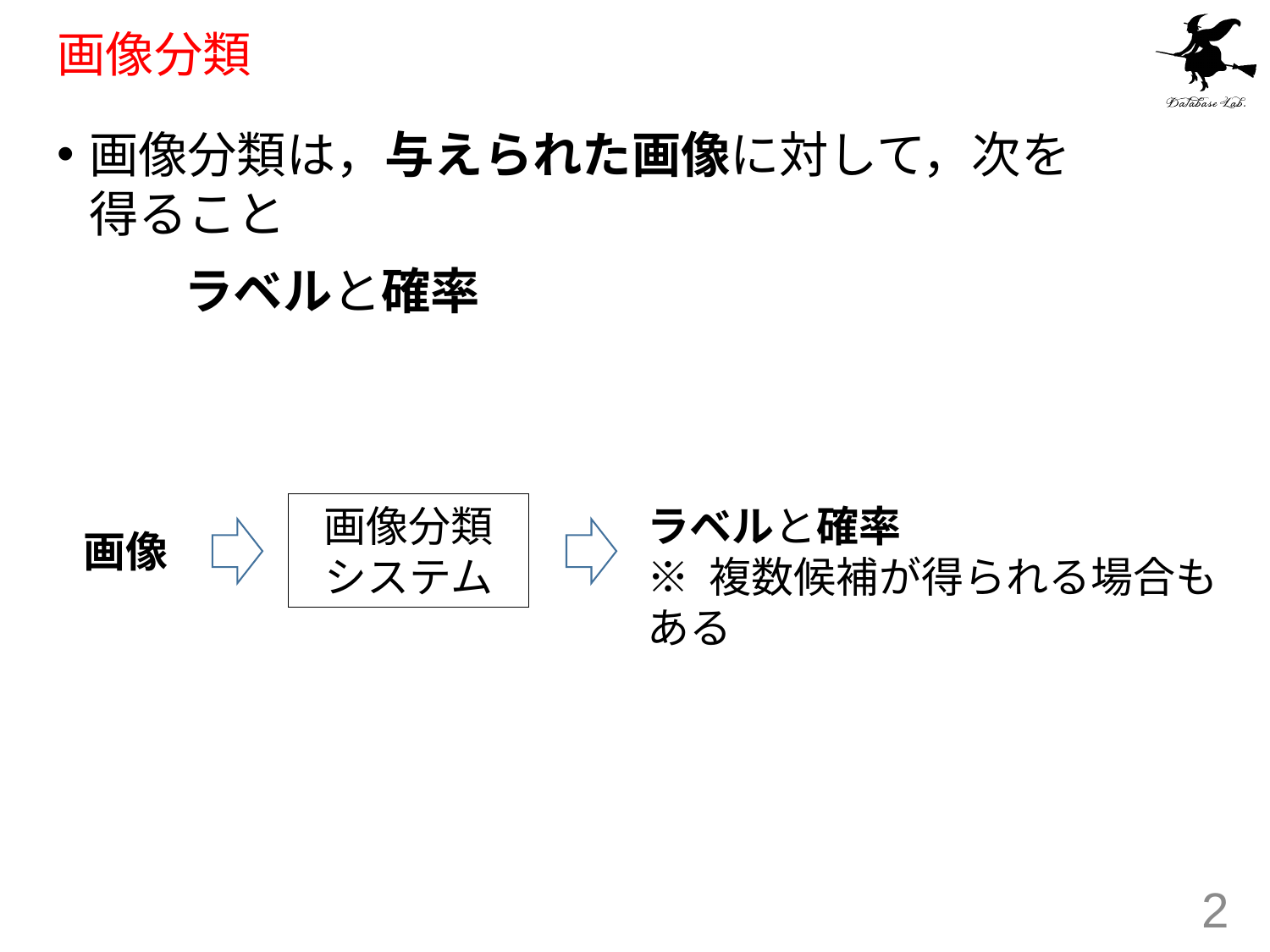

# 画像分類
画像分類は，与えられた画像に対して，次を得ること
	ラベルと確率
画像分類
システム
ラベルと確率
※ 複数候補が得られる場合もある
画像

2